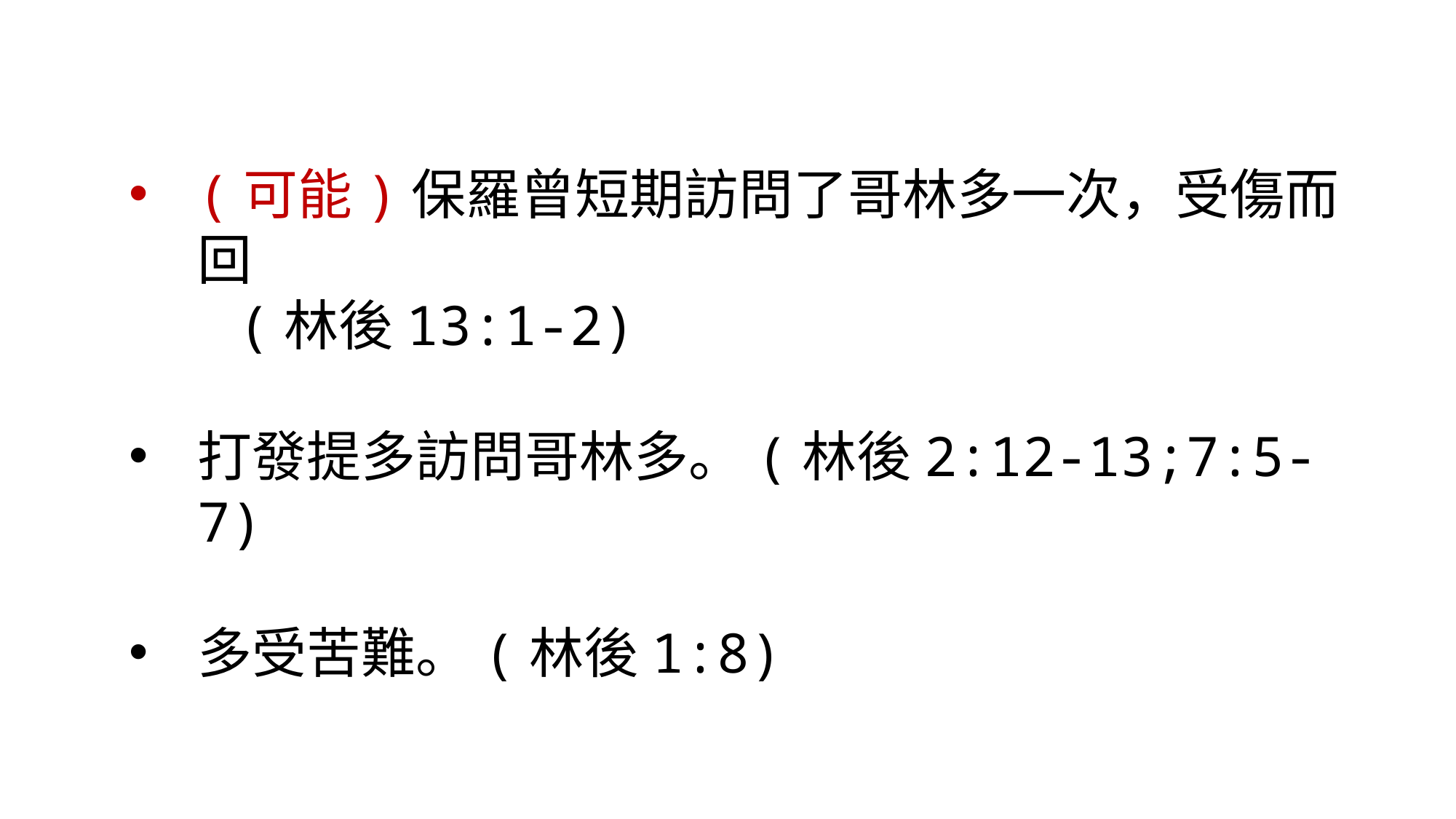

(可能)保羅曾短期訪問了哥林多一次，受傷而回
	(林後13:1-2)

打發提多訪問哥林多。(林後2:12-13;7:5-7)

多受苦難。(林後1:8)